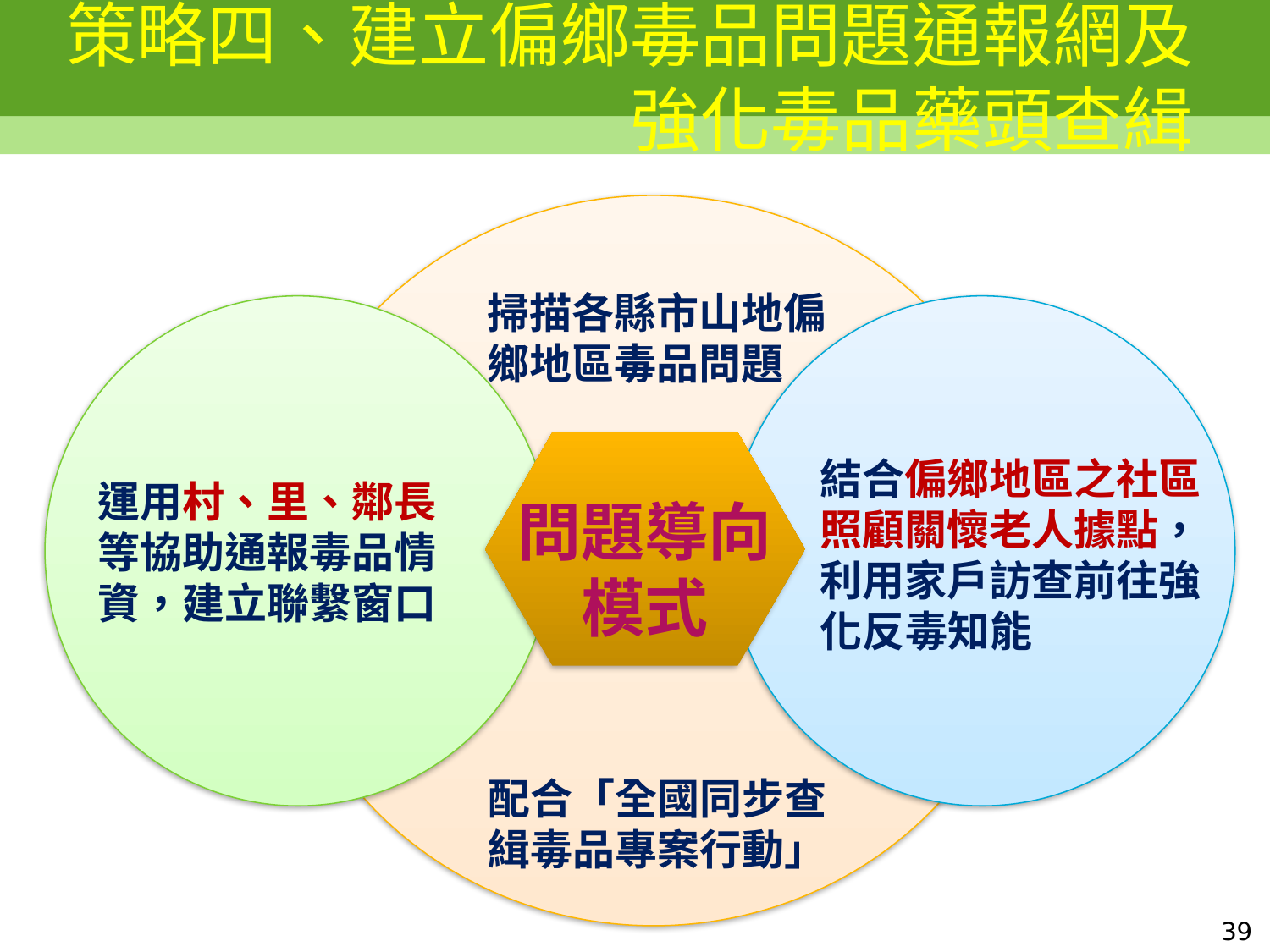

# 策略四、建立偏鄉毒品問題通報網及 　　　　　　　　強化毒品藥頭查緝

掃描各縣市山地偏鄉地區毒品問題

問題導向
模式
結合偏鄉地區之社區照顧關懷老人據點，利用家戶訪查前往強化反毒知能
運用村、里、鄰長等協助通報毒品情資，建立聯繫窗口
配合「全國同步查緝毒品專案行動」
39